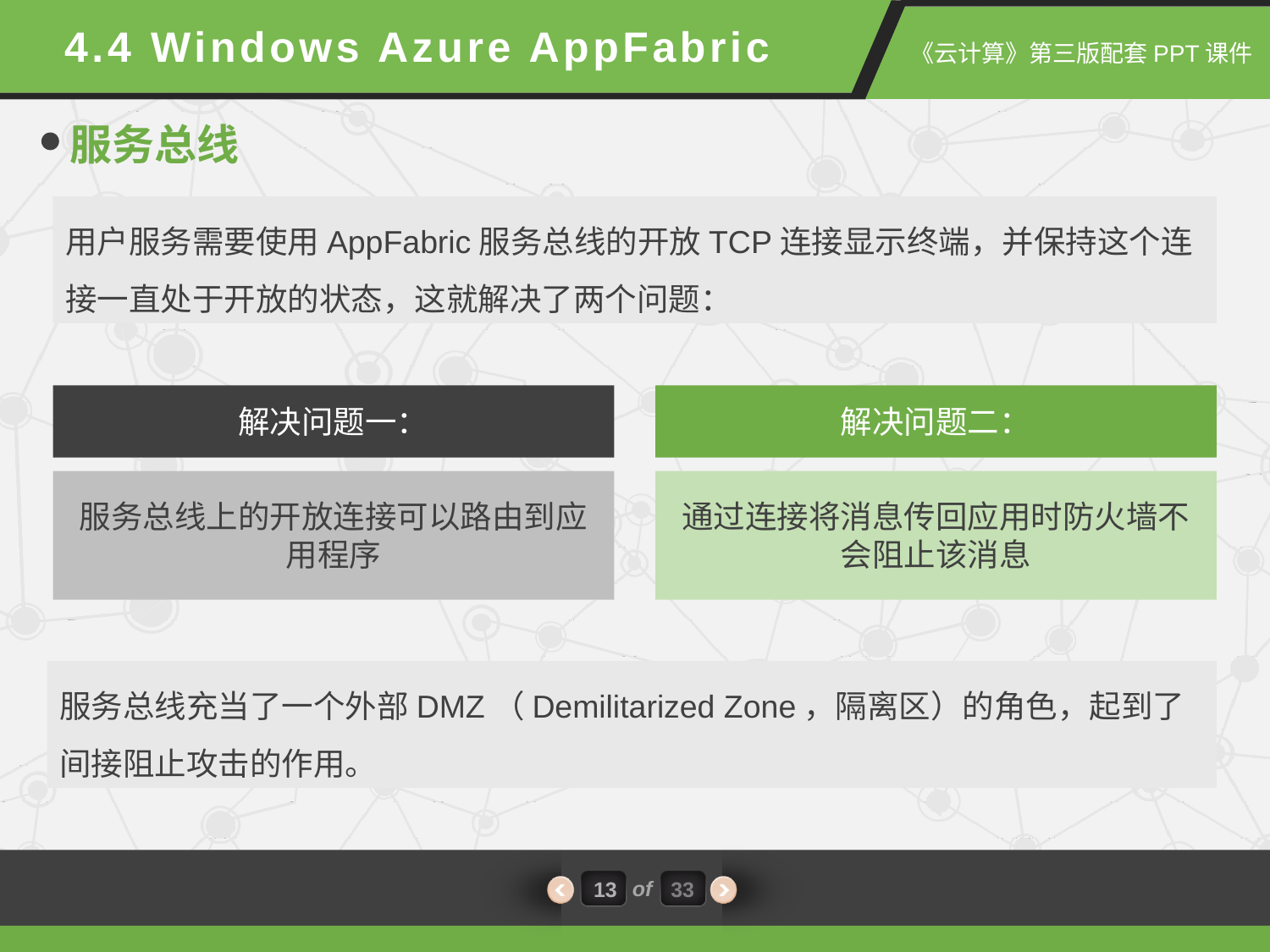

4.4 Windows Azure AppFabric
服务总线

用户服务需要使用AppFabric服务总线的开放TCP连接显示终端，并保持这个连接一直处于开放的状态，这就解决了两个问题：
解决问题一：
解决问题二：
服务总线上的开放连接可以路由到应用程序
通过连接将消息传回应用时防火墙不会阻止该消息
服务总线充当了一个外部DMZ（Demilitarized Zone，隔离区）的角色，起到了间接阻止攻击的作用。
13